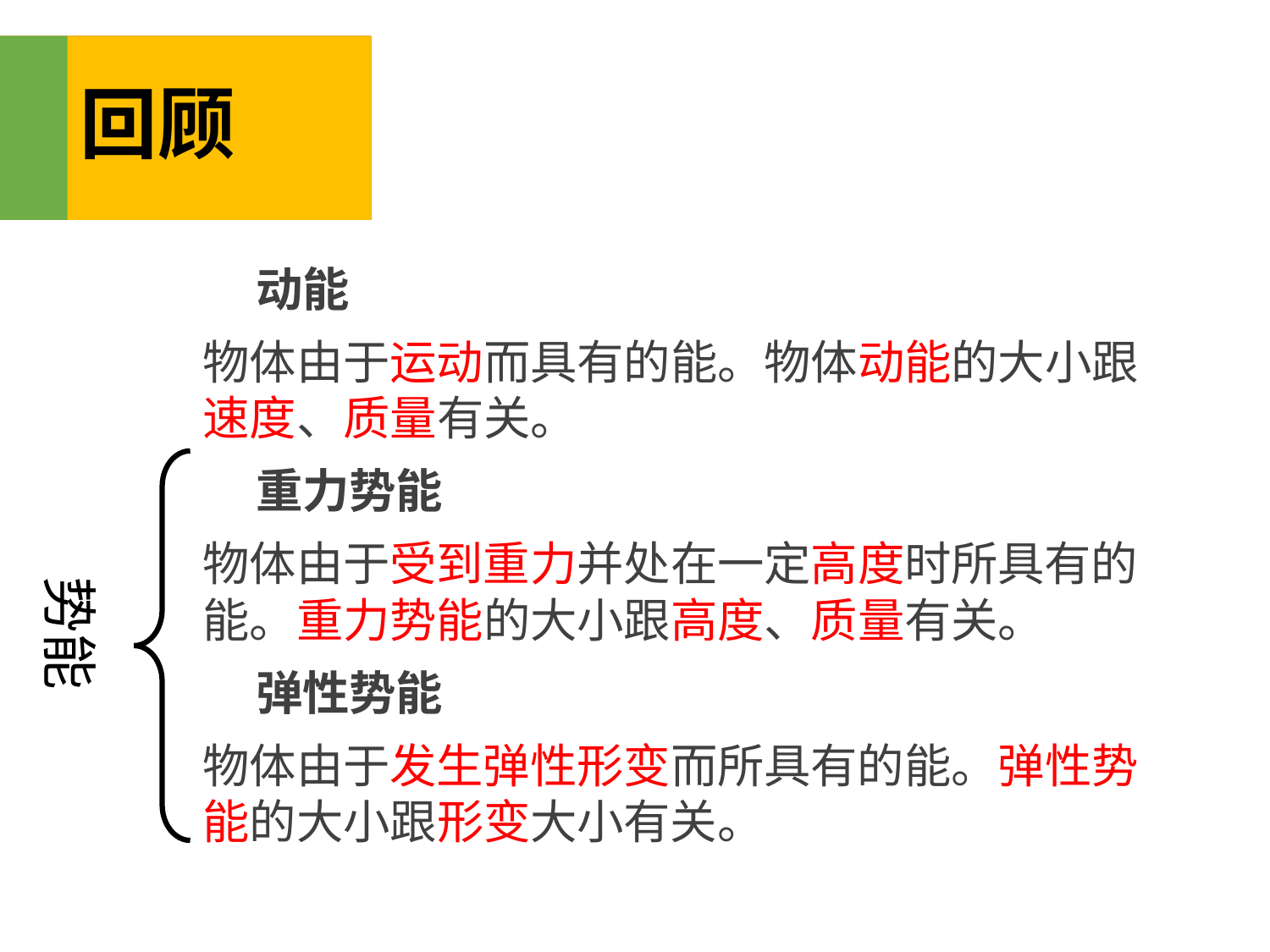

# 回顾
    动能
物体由于运动而具有的能。物体动能的大小跟速度、质量有关。
    重力势能
物体由于受到重力并处在一定高度时所具有的能。重力势能的大小跟高度、质量有关。
    弹性势能
物体由于发生弹性形变而所具有的能。弹性势能的大小跟形变大小有关。

势能